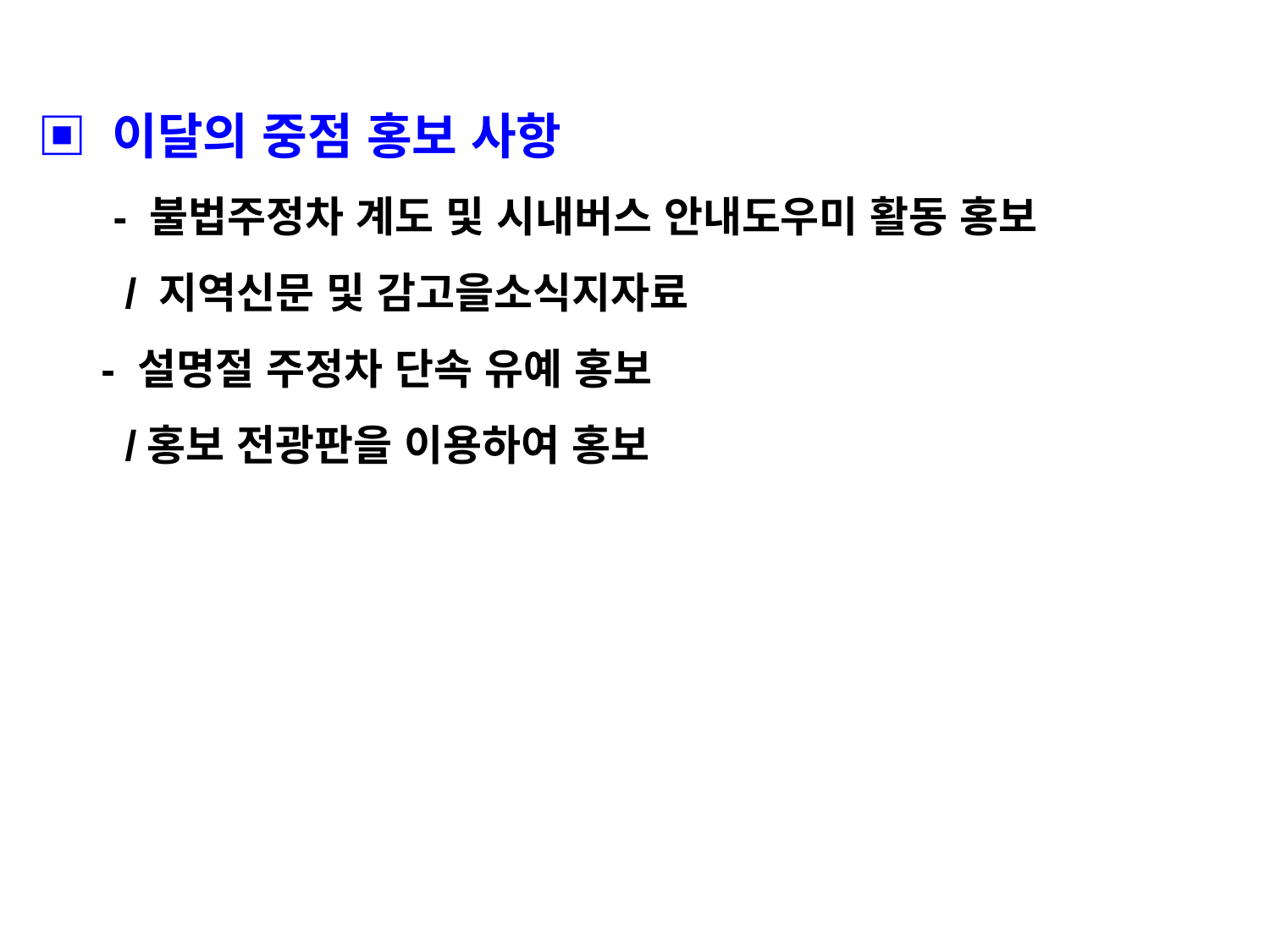

▣ 이달의 중점 홍보 사항
 - 불법주정차 계도 및 시내버스 안내도우미 활동 홍보
  / 지역신문 및 감고을소식지자료
- 설명절 주정차 단속 유예 홍보
  /홍보 전광판을 이용하여 홍보